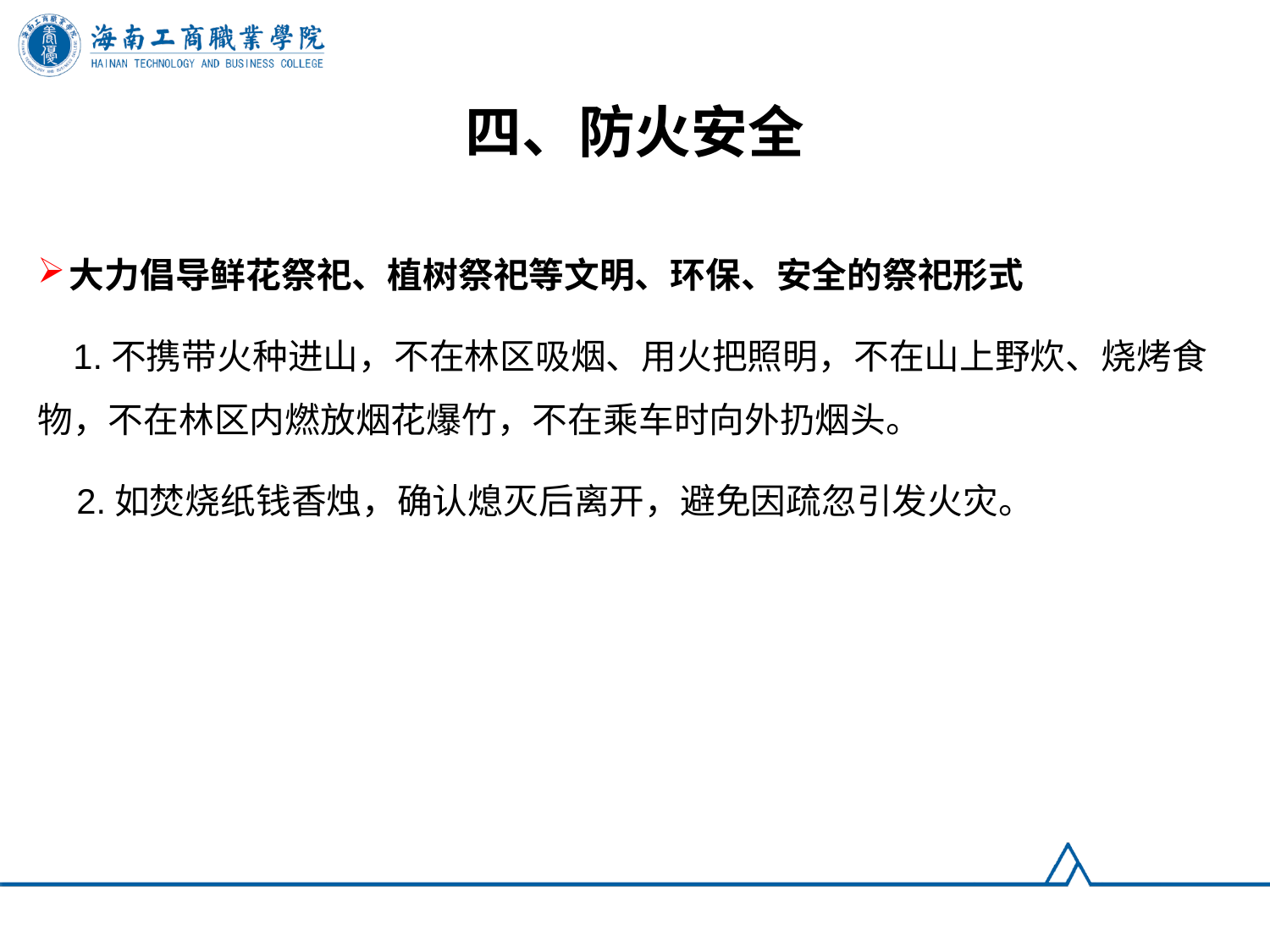

四、防火安全
大力倡导鲜花祭祀、植树祭祀等文明、环保、安全的祭祀形式
    1.不携带火种进山，不在林区吸烟、用火把照明，不在山上野炊、烧烤食物，不在林区内燃放烟花爆竹，不在乘车时向外扔烟头。
    2.如焚烧纸钱香烛，确认熄灭后离开，避免因疏忽引发火灾。